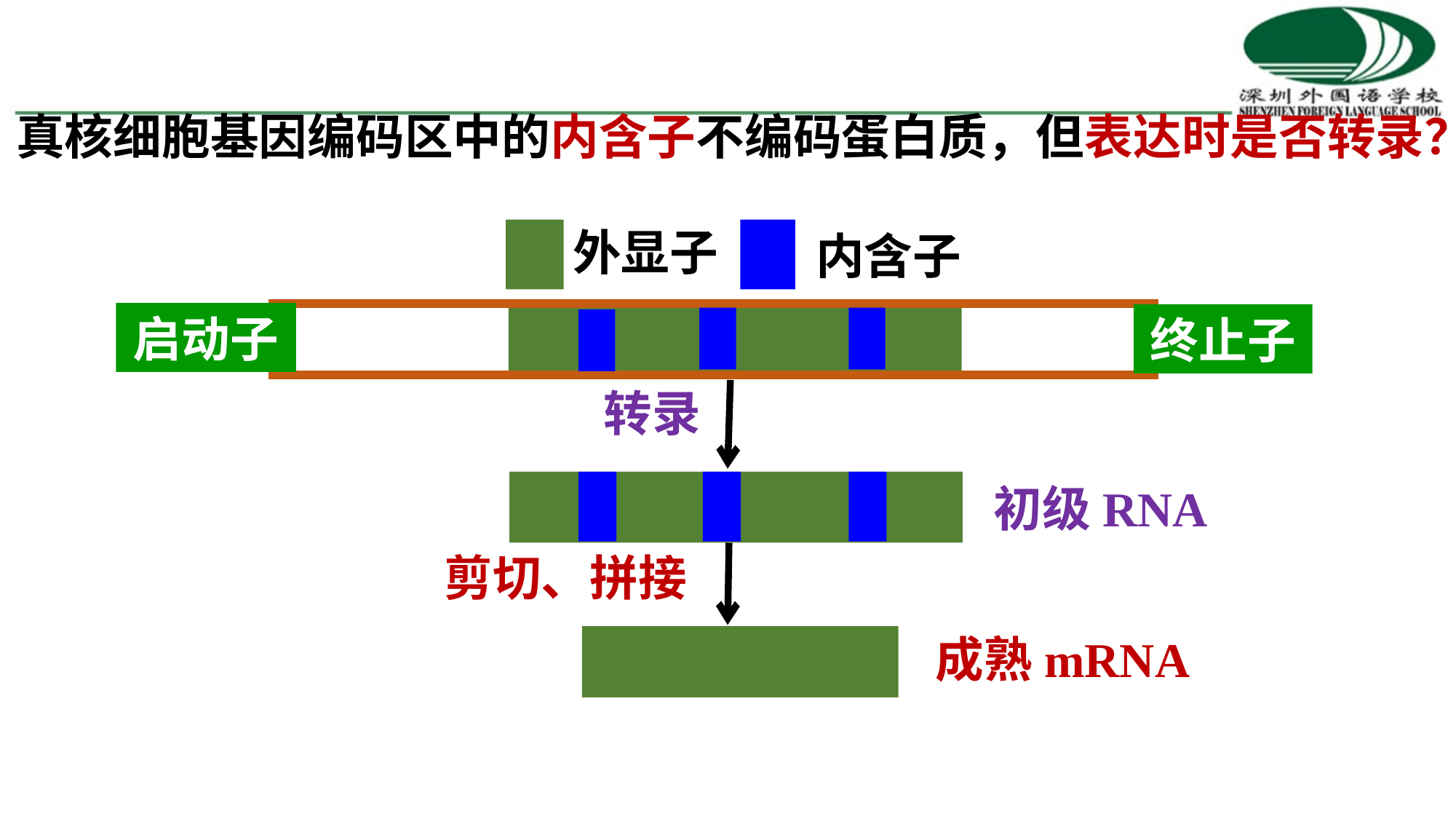

第一步：目的基因的筛选与获取——基因结构
真核细胞基因编码区中的内含子不编码蛋白质，但表达时是否转录？
外显子

内含子

启动子
终止子

转录

初级RNA
剪切、拼接
成熟mRNA